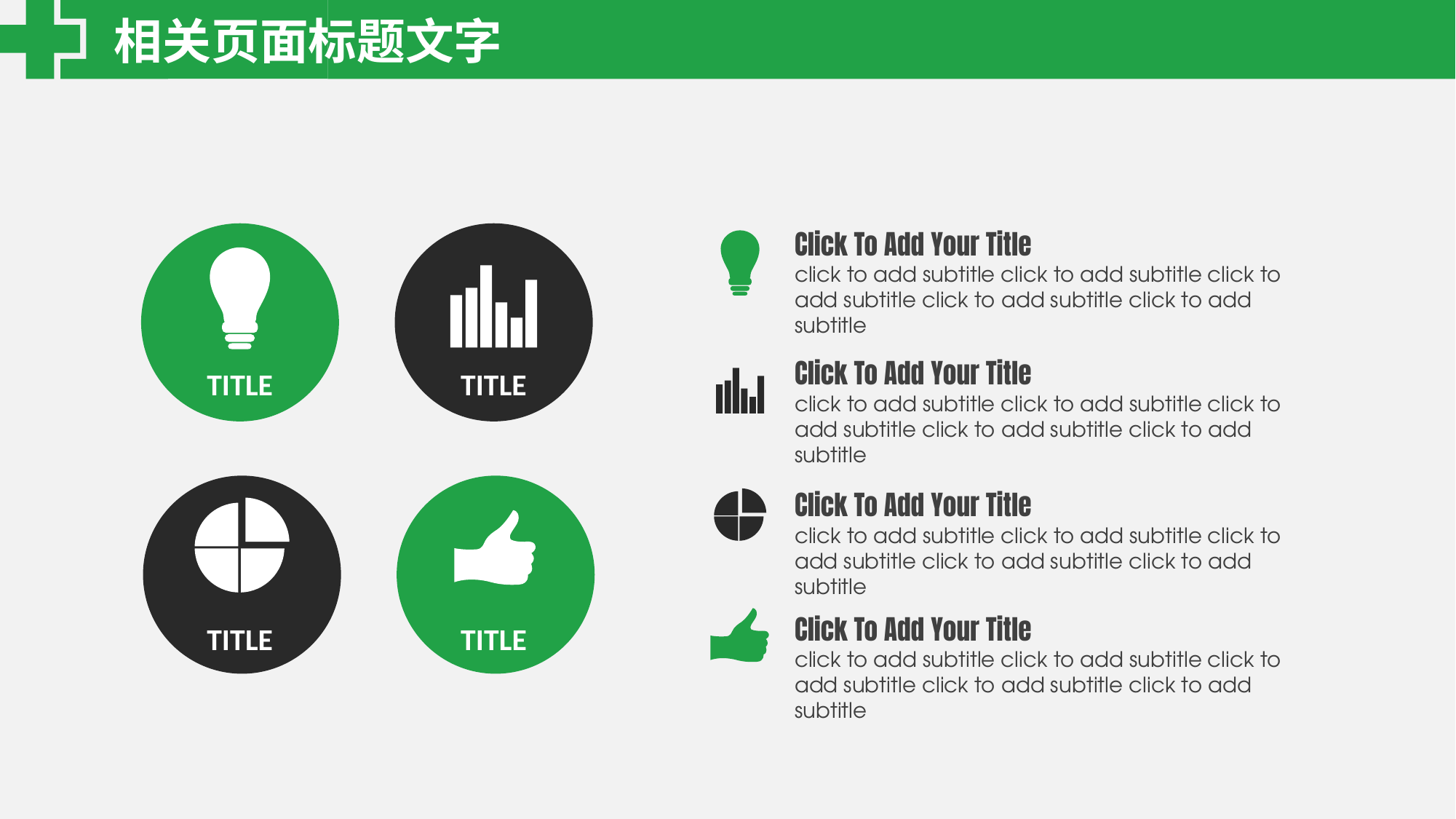

相关页面标题文字
Click To Add Your Title
click to add subtitle click to add subtitle click to add subtitle click to add subtitle click to add subtitle

TITLE

TITLE

Click To Add Your Title
click to add subtitle click to add subtitle click to add subtitle click to add subtitle click to add subtitle

TITLE

TITLE
Click To Add Your Title
click to add subtitle click to add subtitle click to add subtitle click to add subtitle click to add subtitle

Click To Add Your Title
click to add subtitle click to add subtitle click to add subtitle click to add subtitle click to add subtitle